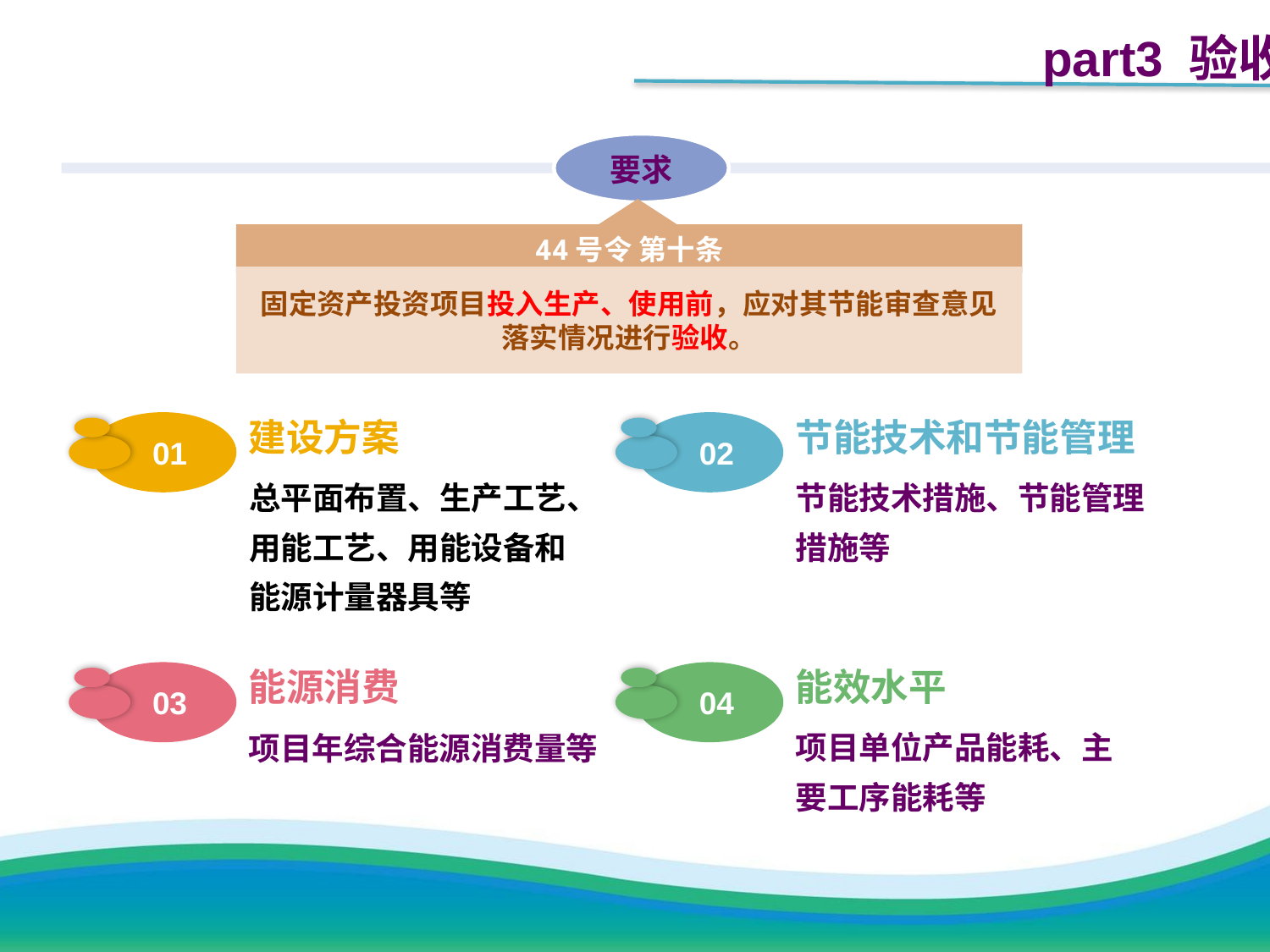

part3 验收

要求

44号令 第十条
固定资产投资项目投入生产、使用前，应对其节能审查意见落实情况进行验收。
建设方案
01

总平面布置、生产工艺、用能工艺、用能设备和能源计量器具等
节能技术和节能管理
02

节能技术措施、节能管理措施等
能源消费
03

项目年综合能源消费量等
能效水平
04

项目单位产品能耗、主要工序能耗等